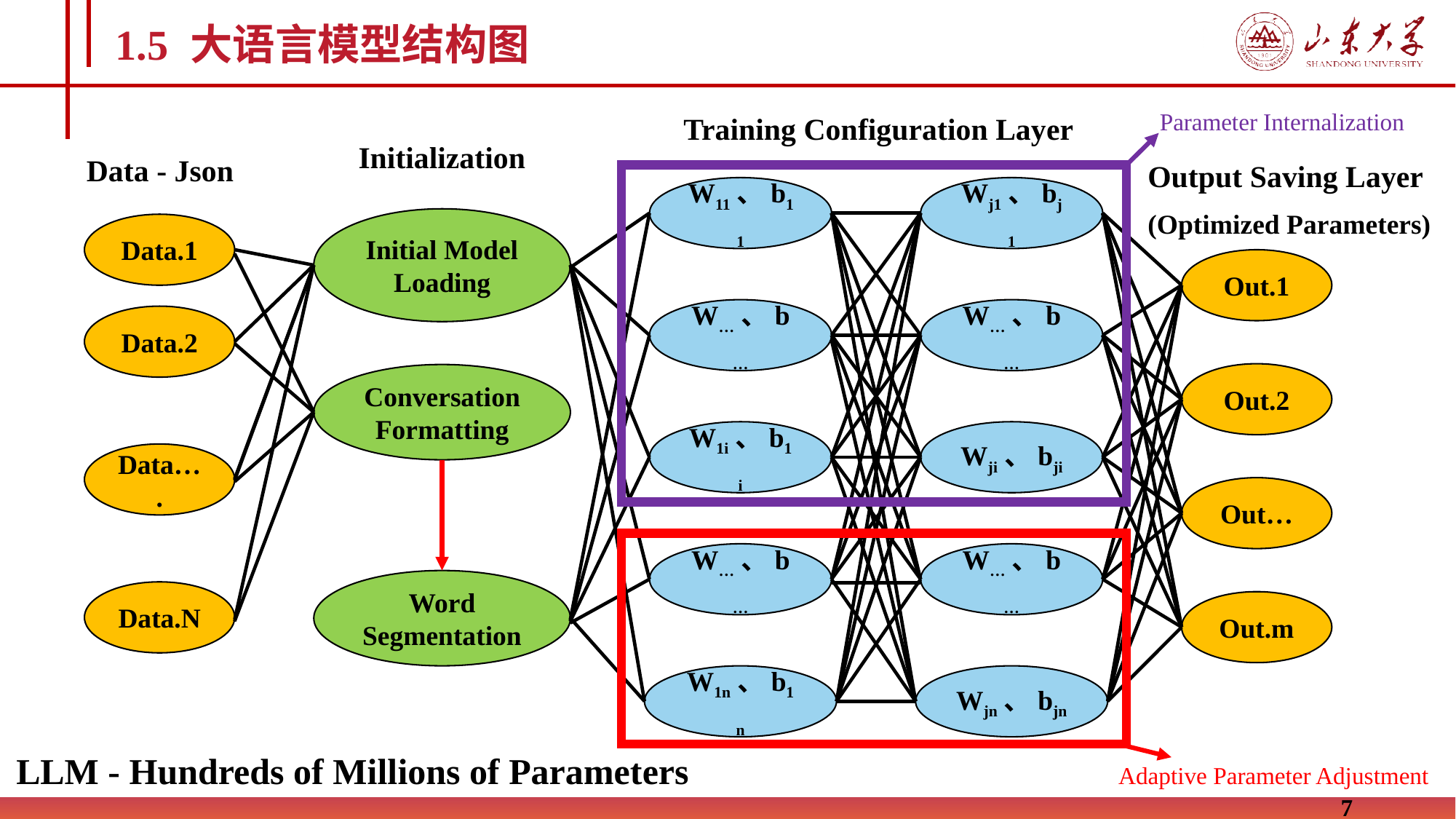

1.5 大语言模型结构图
Parameter Internalization
Training Configuration Layer
Initialization
Output Saving Layer
(Optimized Parameters)
Data - Json
W11、b11
W…、b…
W1i、b1i
W…、b…
W1n、b1n
Wj1、bj1
W…、b…
Wji、bji
W…、b…
Wjn、bjn
Initial Model Loading
Conversation Formatting
Word Segmentation
Data.1
Data.2
Data….
Data.N
Out.1
Out.2
Out…
Out.m

LLM - Hundreds of Millions of Parameters
Adaptive Parameter Adjustment
7